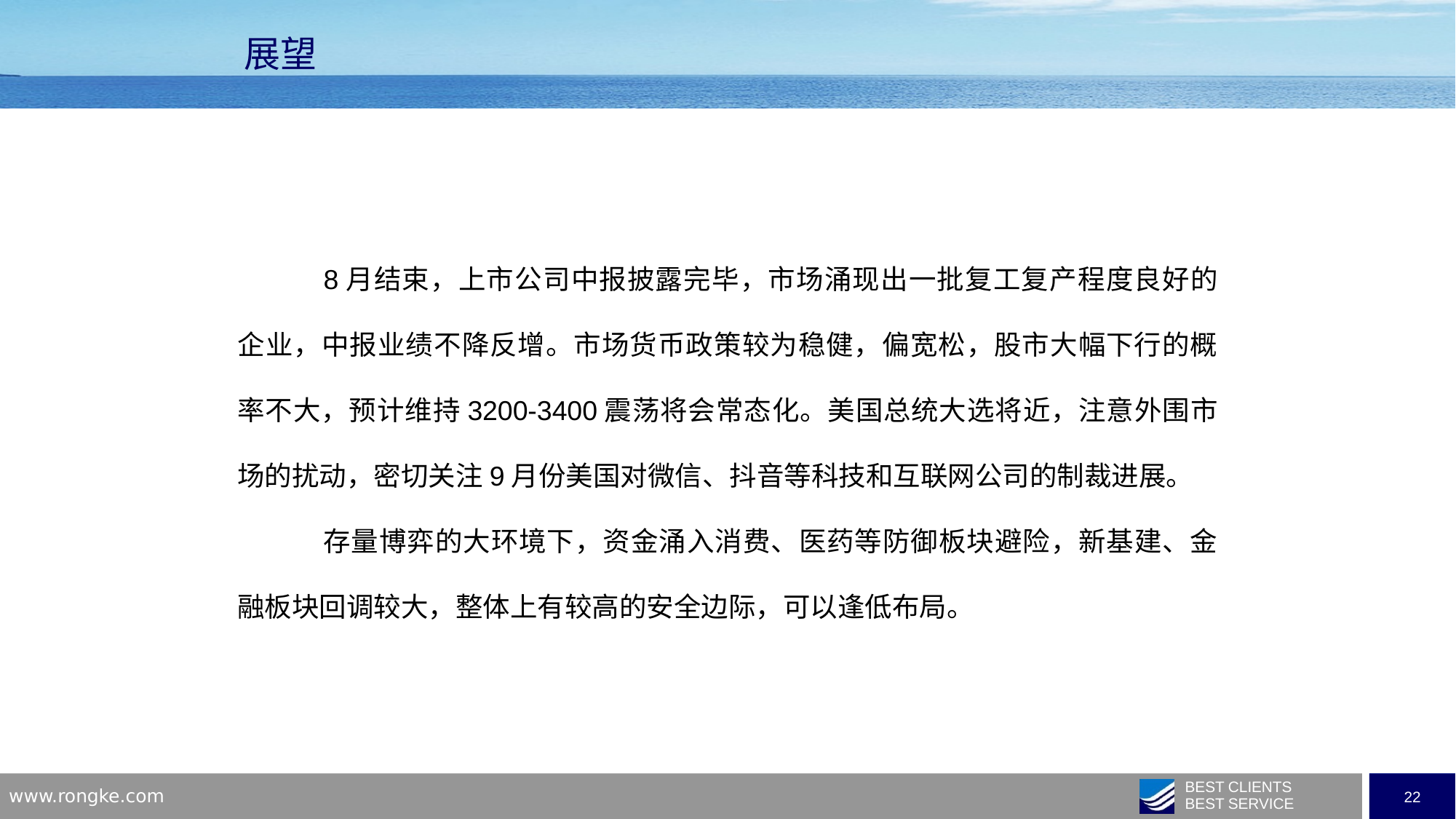

展望

8月结束，上市公司中报披露完毕，市场涌现出一批复工复产程度良好的企业，中报业绩不降反增。市场货币政策较为稳健，偏宽松，股市大幅下行的概率不大，预计维持3200-3400震荡将会常态化。美国总统大选将近，注意外围市场的扰动，密切关注9月份美国对微信、抖音等科技和互联网公司的制裁进展。
存量博弈的大环境下，资金涌入消费、医药等防御板块避险，新基建、金融板块回调较大，整体上有较高的安全边际，可以逢低布局。